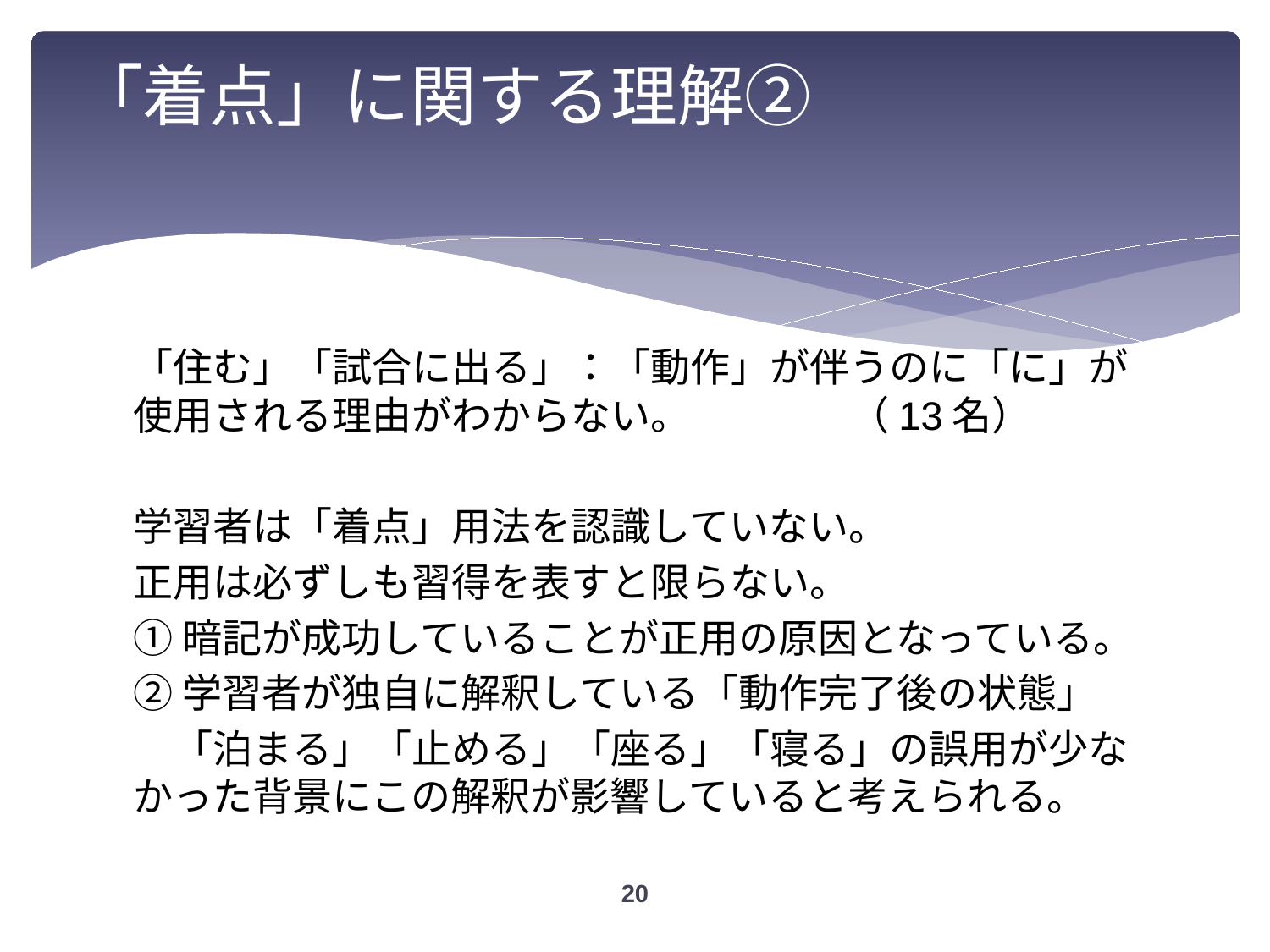

# 「着点」に関する理解②
「住む」「試合に出る」：「動作」が伴うのに「に」が使用される理由がわからない。　　　　（13名）

学習者は「着点」用法を認識していない。
正用は必ずしも習得を表すと限らない。
①暗記が成功していることが正用の原因となっている。
②学習者が独自に解釈している「動作完了後の状態」
　「泊まる」「止める」「座る」「寝る」の誤用が少なかった背景にこの解釈が影響していると考えられる。

20